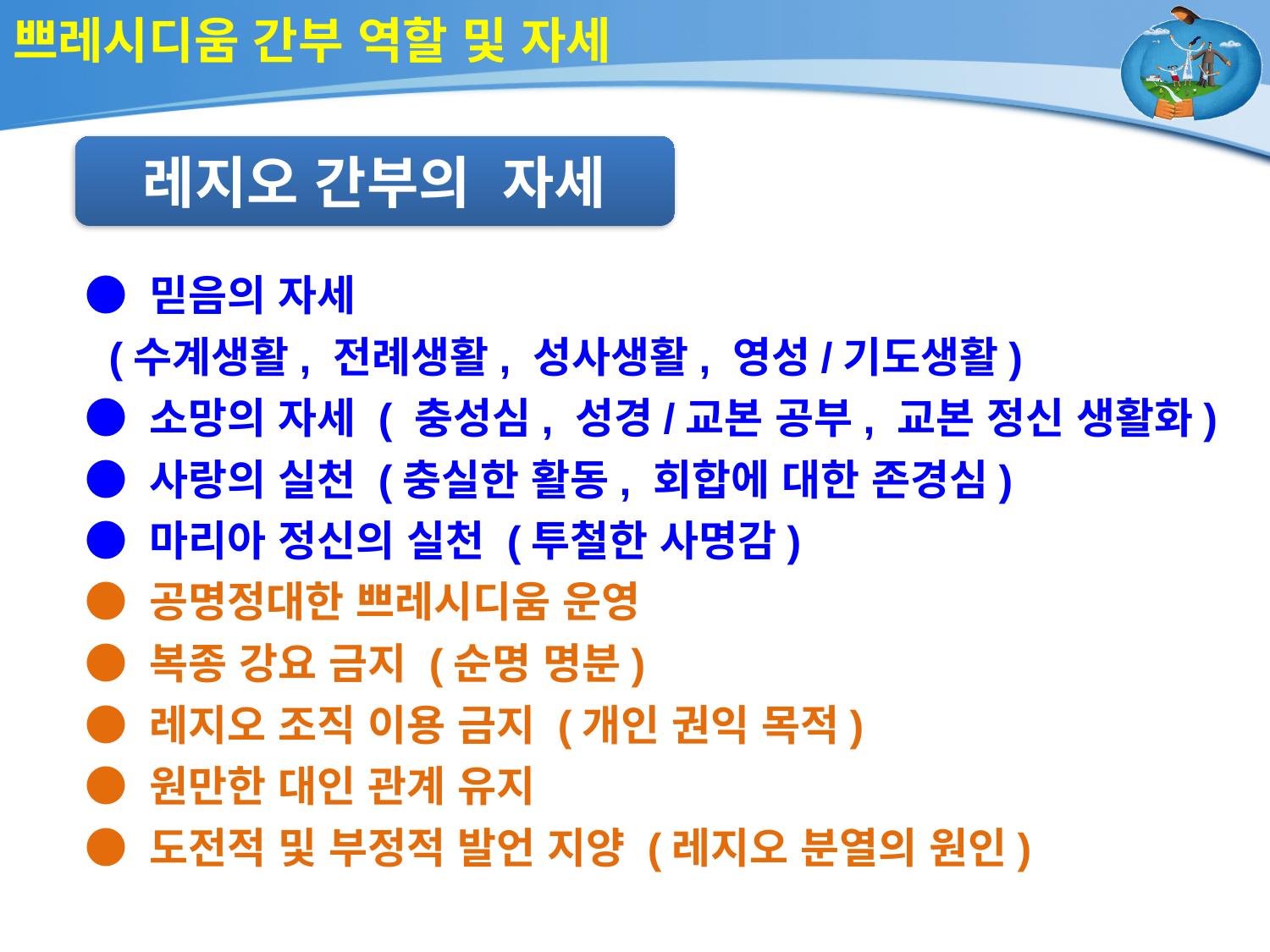

# 쁘레시디움 간부 역할 및 자세
레지오 간부의  자세
● 믿음의 자세
  (수계생활, 전례생활, 성사생활, 영성/기도생활)
● 소망의 자세 ( 충성심, 성경/교본 공부, 교본 정신 생활화)
● 사랑의 실천 (충실한 활동, 회합에 대한 존경심)
● 마리아 정신의 실천 (투철한 사명감)
● 공명정대한 쁘레시디움 운영
● 복종 강요 금지 (순명 명분)
● 레지오 조직 이용 금지 (개인 권익 목적)
● 원만한 대인 관계 유지
● 도전적 및 부정적 발언 지양 (레지오 분열의 원인)